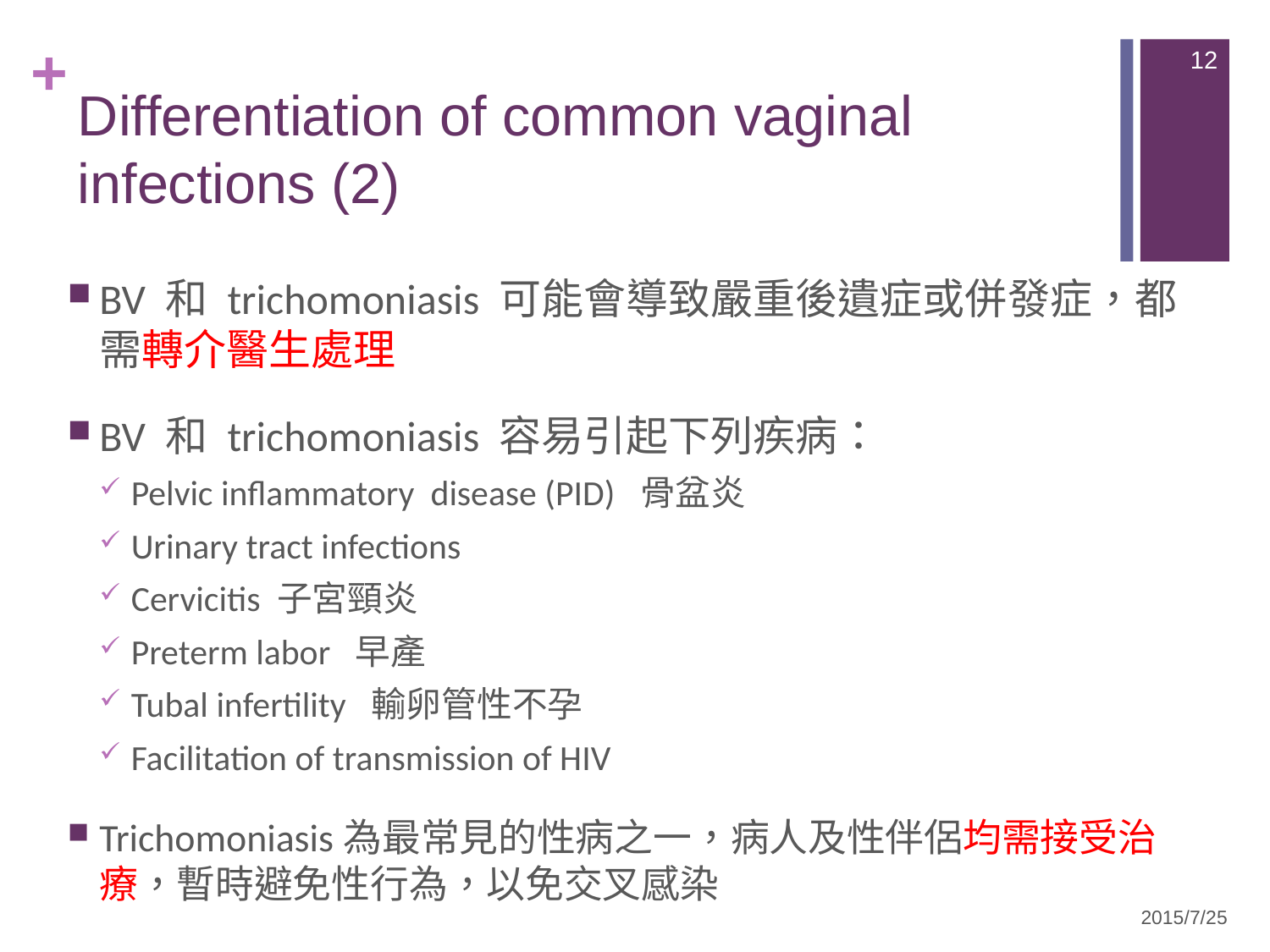

12
# Differentiation of common vaginal infections (2)
BV 和 trichomoniasis 可能會導致嚴重後遺症或併發症，都需轉介醫生處理
BV 和 trichomoniasis 容易引起下列疾病：
Pelvic inflammatory  disease (PID)  骨盆炎
Urinary tract infections
Cervicitis 子宮頸炎
Preterm labor  早產
Tubal infertility  輸卵管性不孕
Facilitation of transmission of HIV
Trichomoniasis為最常見的性病之一，病人及性伴侶均需接受治療，暫時避免性行為，以免交叉感染
2015/7/25